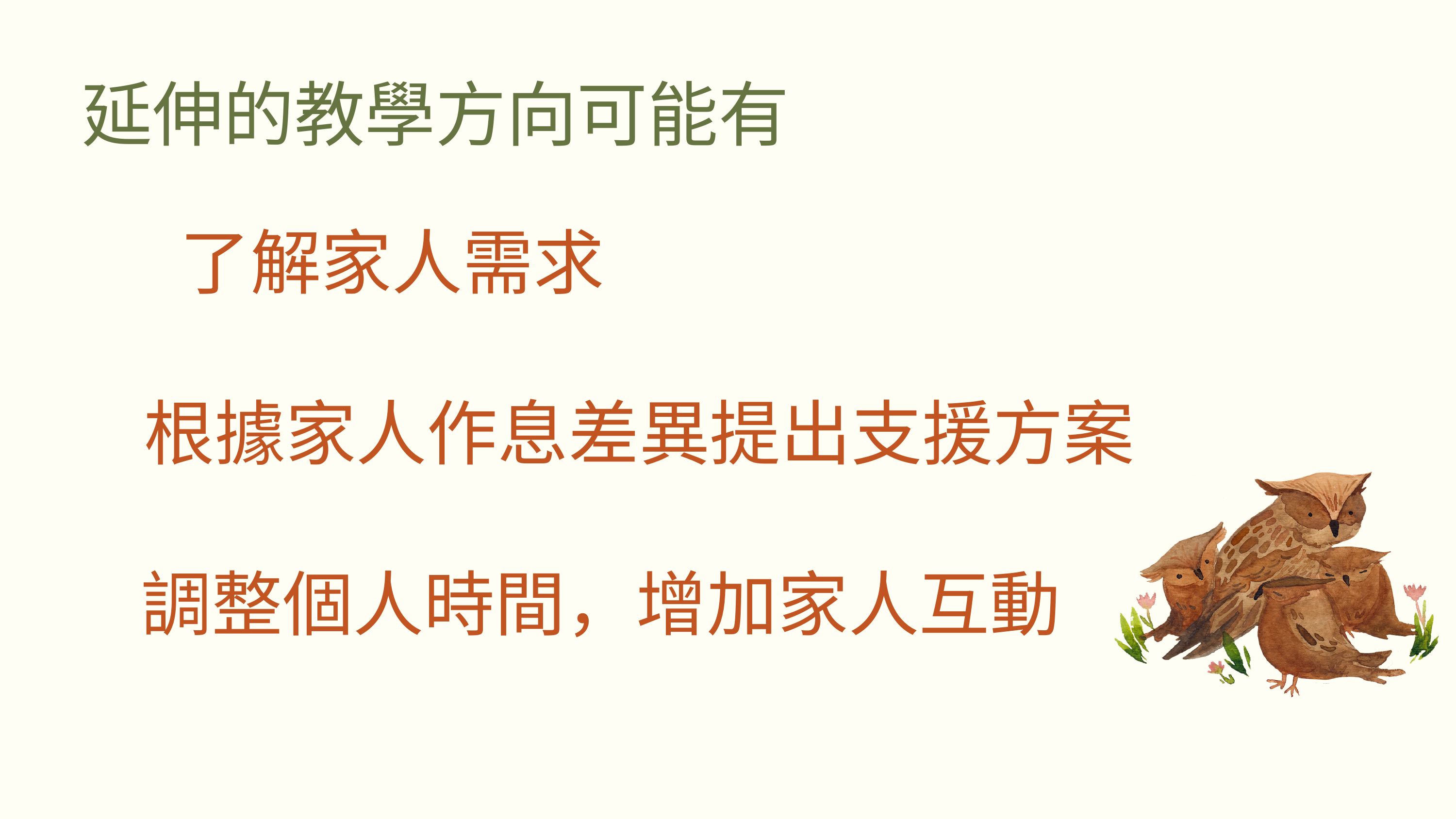

延伸的教學方向可能有
了解家人需求
根據家人作息差異提出支援方案

調整個人時間，增加家人互動